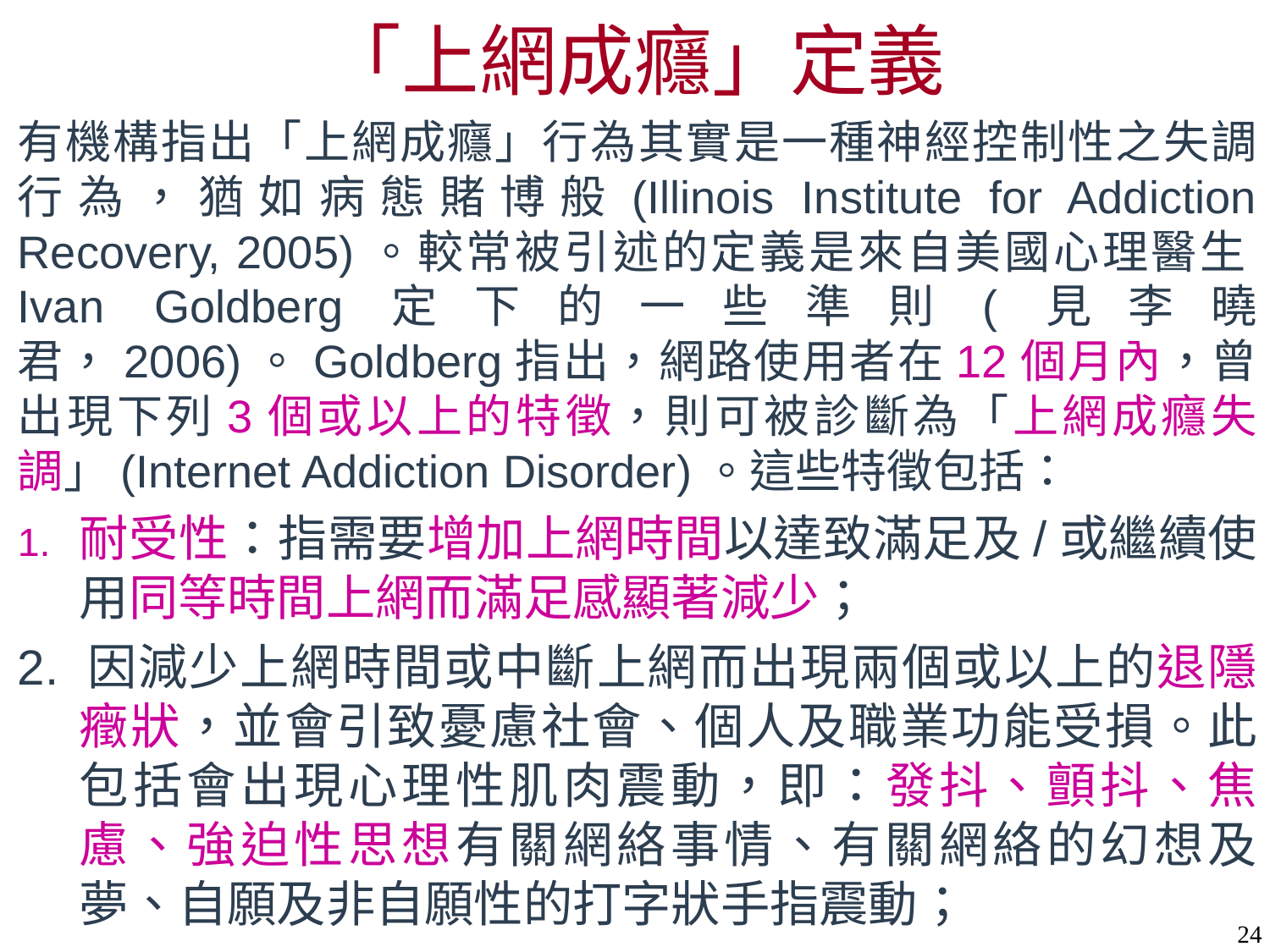

# 「上網成癮」定義
有機構指出「上網成癮」行為其實是一種神經控制性之失調行為，猶如病態賭博般(Illinois Institute for Addiction Recovery, 2005)。較常被引述的定義是來自美國心理醫生Ivan Goldberg定下的一些準則(見李曉君，2006)。Goldberg指出，網路使用者在12個月內，曾出現下列3個或以上的特徵，則可被診斷為「上網成癮失調」(Internet Addiction Disorder)。這些特徵包括：
耐受性：指需要增加上網時間以達致滿足及/或繼續使用同等時間上網而滿足感顯著減少；
2. 因減少上網時間或中斷上網而出現兩個或以上的退隱癥狀，並會引致憂慮社會、個人及職業功能受損。此包括會出現心理性肌肉震動，即：發抖、顫抖、焦慮、強迫性思想有關網絡事情、有關網絡的幻想及夢、自願及非自願性的打字狀手指震動；

24